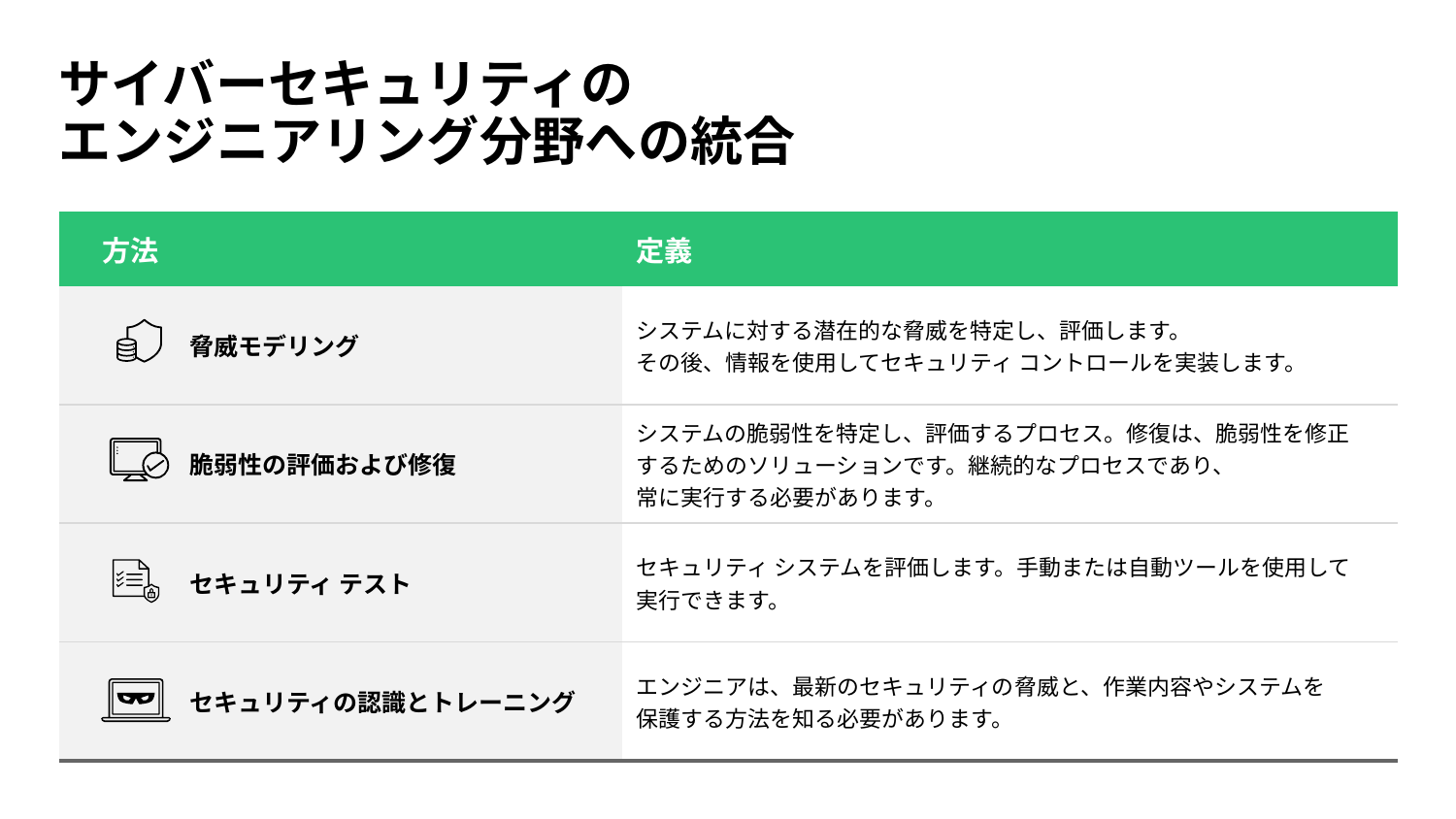

# サイバーセキュリティの エンジニアリング分野への統合
| 方法 | 定義 |
| --- | --- |
| 脅威モデリング | システムに対する潜在的な脅威を特定し、評価します。 その後、情報を使用してセキュリティ コントロールを実装します。 |
| 脆弱性の評価および修復 | システムの脆弱性を特定し、評価するプロセス。修復は、脆弱性を修正 するためのソリューションです。継続的なプロセスであり、 常に実行する必要があります。 |
| セキュリティ テスト | セキュリティ システムを評価します。手動または自動ツールを使用して 実行できます。 |
| セキュリティの認識とトレーニング | エンジニアは、最新のセキュリティの脅威と、作業内容やシステムを 保護する方法を知る必要があります。 |